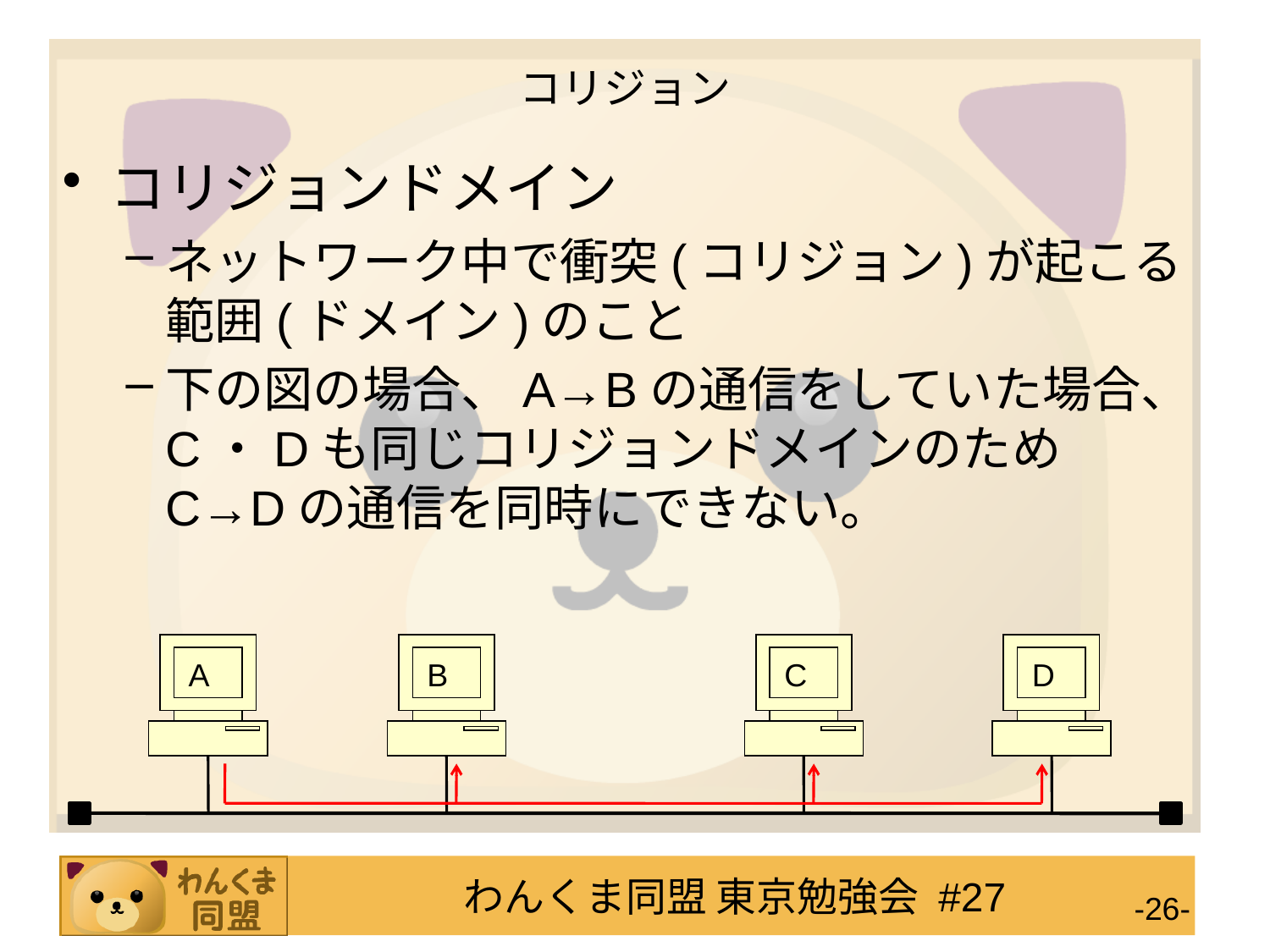

# コリジョン
コリジョンドメイン
ネットワーク中で衝突(コリジョン)が起こる範囲(ドメイン)のこと
下の図の場合、A→Bの通信をしていた場合、C・Dも同じコリジョンドメインのためC→Dの通信を同時にできない。
A
B
C
D